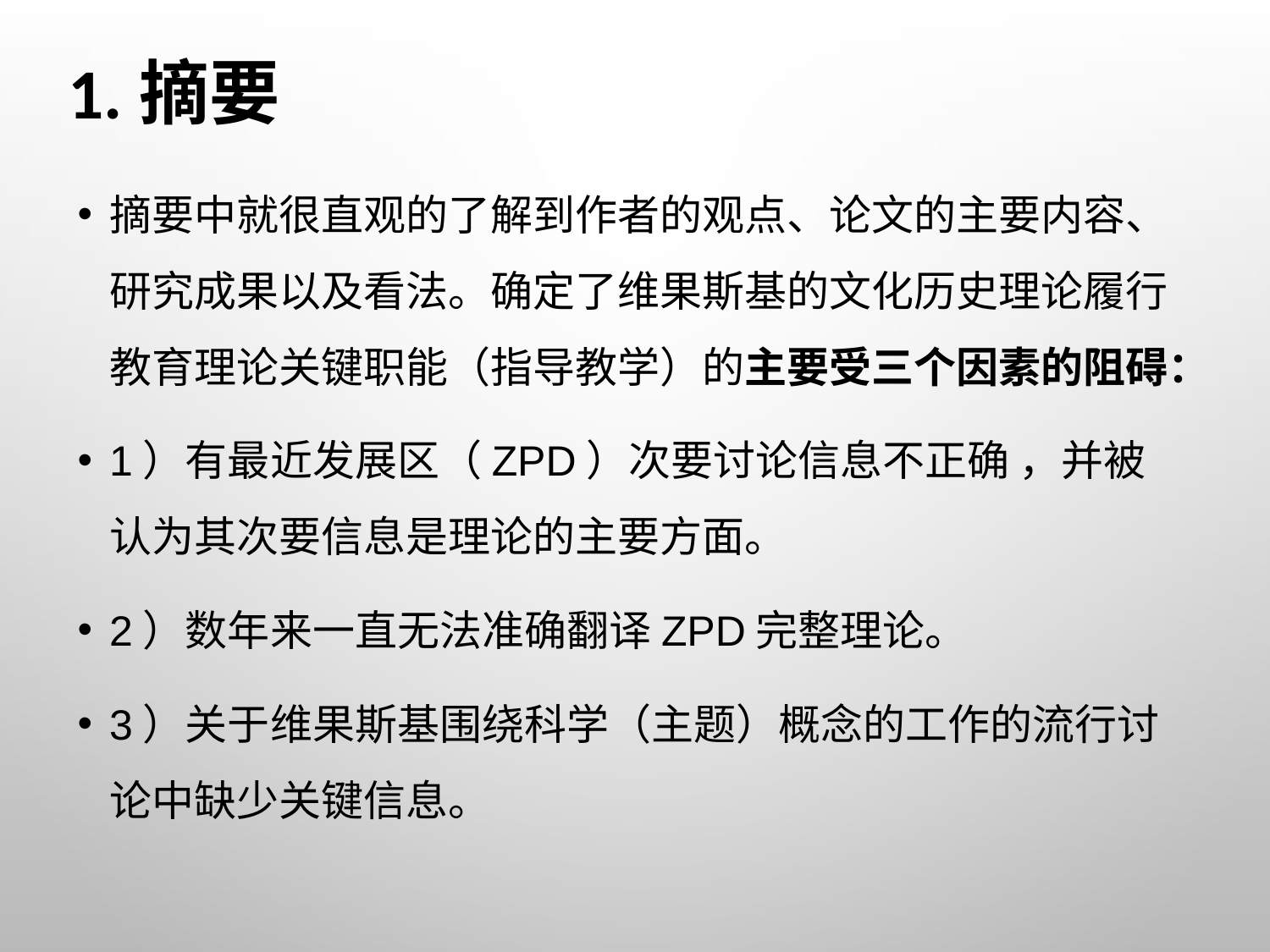

# 1.摘要
摘要中就很直观的了解到作者的观点、论文的主要内容、研究成果以及看法。确定了维果斯基的文化历史理论履行教育理论关键职能（指导教学）的主要受三个因素的阻碍：
1）有最近发展区（ZPD）次要讨论信息不正确 ，并被认为其次要信息是理论的主要方面。
2）数年来一直无法准确翻译ZPD完整理论。
3）关于维果斯基围绕科学（主题）概念的工作的流行讨论中缺少关键信息。